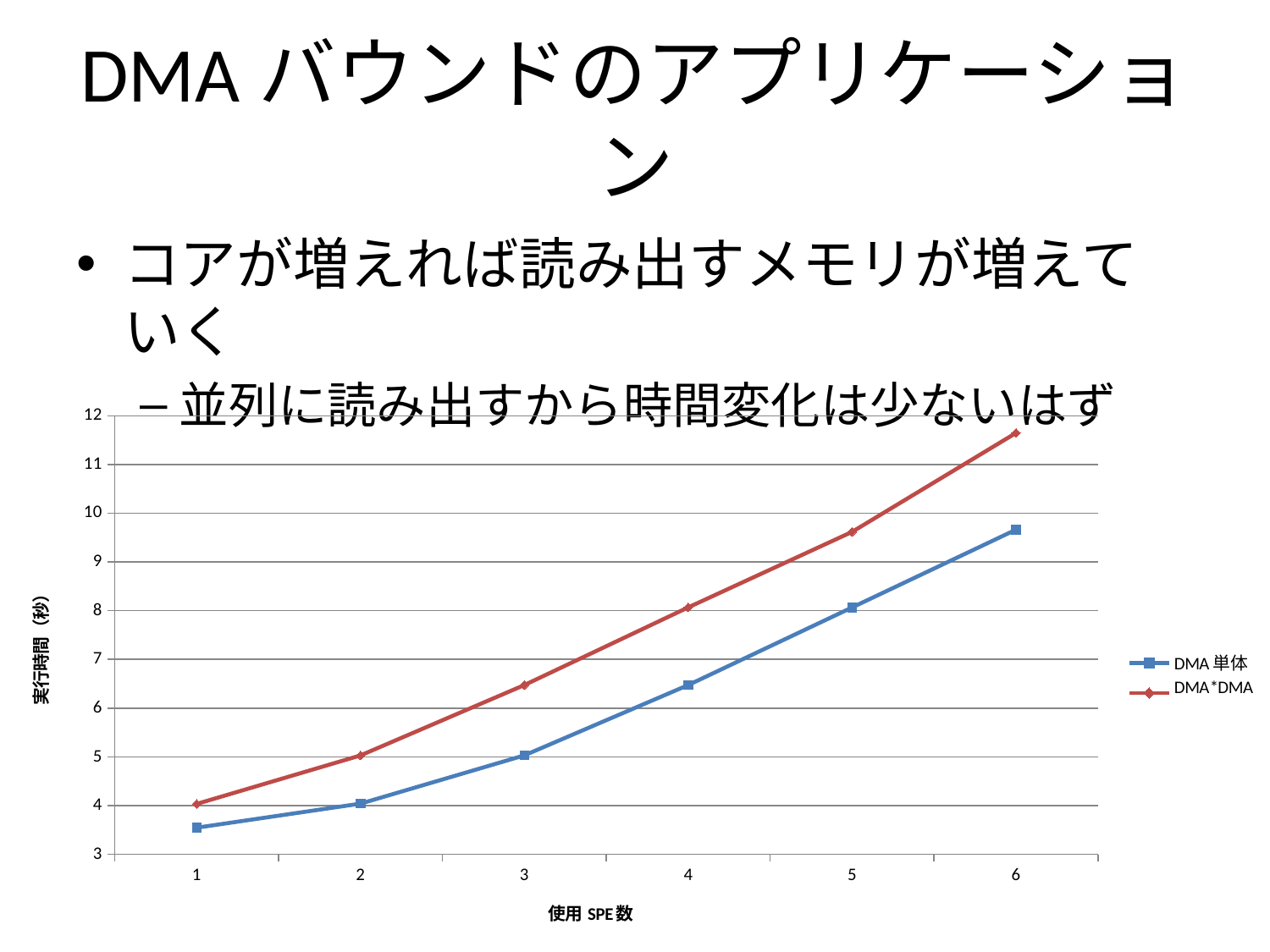

# DMAバウンドのアプリケーション
コアが増えれば読み出すメモリが増えていく
並列に読み出すから時間変化は少ないはず

### Chart

| Category | DMA単体 | DMA*DMA |
|---|---|---|